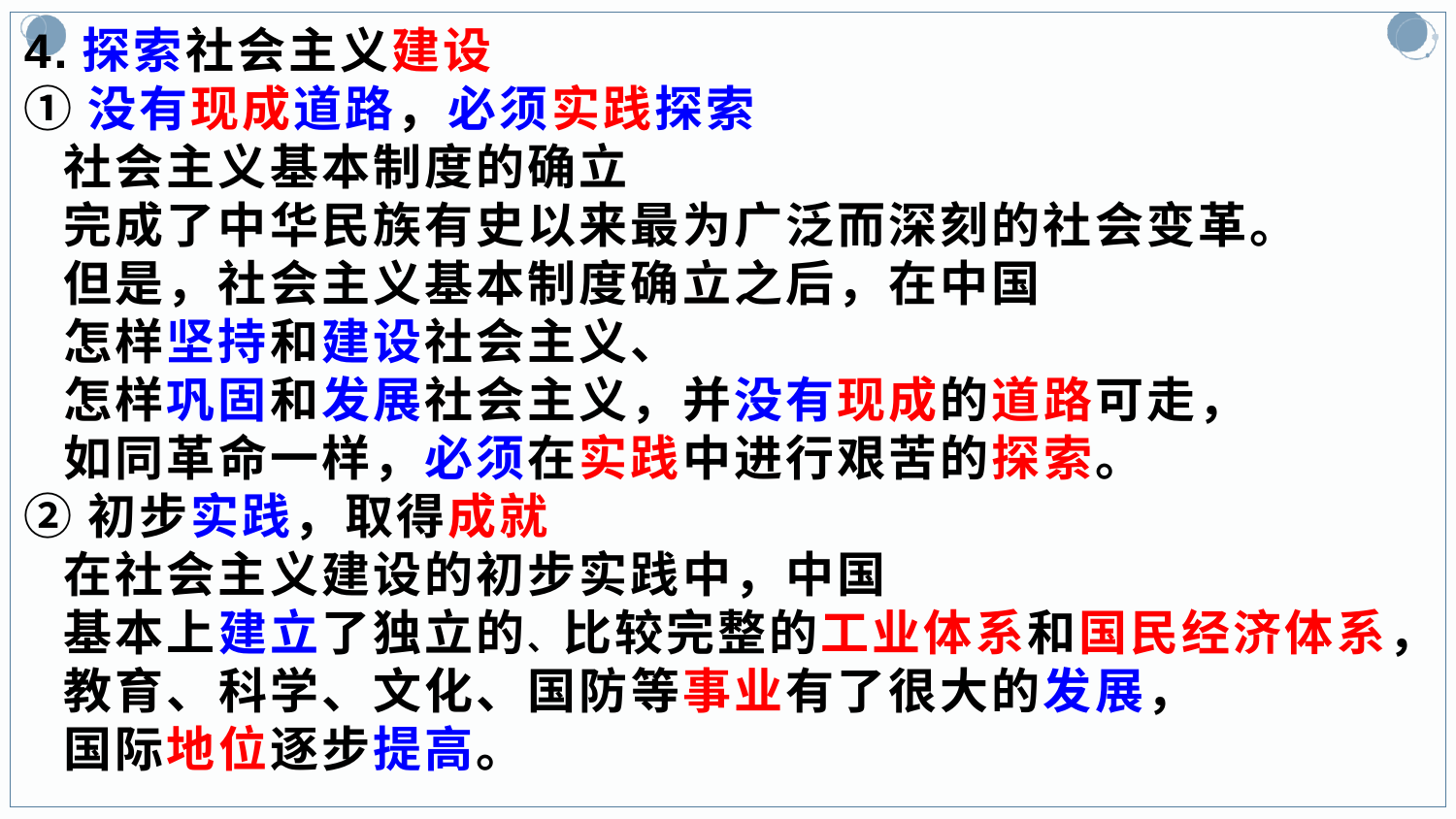

4.探索社会主义建设
①没有现成道路，必须实践探索
  社会主义基本制度的确立
  完成了中华民族有史以来最为广泛而深刻的社会变革。
  但是，社会主义基本制度确立之后，在中国
  怎样坚持和建设社会主义、
  怎样巩固和发展社会主义，并没有现成的道路可走，
  如同革命一样，必须在实践中进行艰苦的探索。
②初步实践，取得成就
  在社会主义建设的初步实践中，中国
  基本上建立了独立的、比较完整的工业体系和国民经济体系，
  教育、科学、文化、国防等事业有了很大的发展，
  国际地位逐步提高。